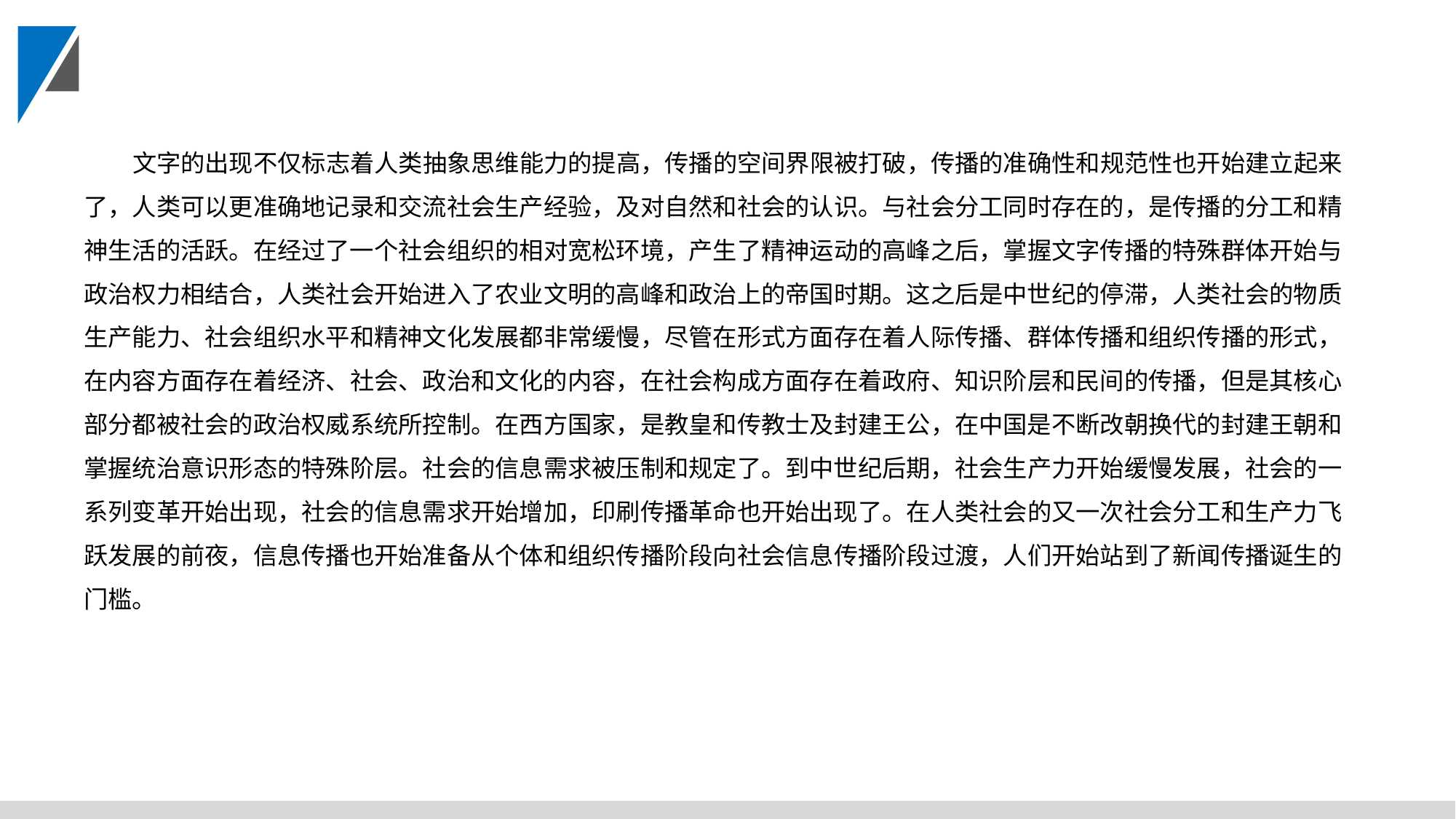

文字的出现不仅标志着人类抽象思维能力的提高，传播的空间界限被打破，传播的准确性和规范性也开始建立起来了，人类可以更准确地记录和交流社会生产经验，及对自然和社会的认识。与社会分工同时存在的，是传播的分工和精神生活的活跃。在经过了一个社会组织的相对宽松环境，产生了精神运动的高峰之后，掌握文字传播的特殊群体开始与政治权力相结合，人类社会开始进入了农业文明的高峰和政治上的帝国时期。这之后是中世纪的停滞，人类社会的物质生产能力、社会组织水平和精神文化发展都非常缓慢，尽管在形式方面存在着人际传播、群体传播和组织传播的形式，在内容方面存在着经济、社会、政治和文化的内容，在社会构成方面存在着政府、知识阶层和民间的传播，但是其核心部分都被社会的政治权威系统所控制。在西方国家，是教皇和传教士及封建王公，在中国是不断改朝换代的封建王朝和掌握统治意识形态的特殊阶层。社会的信息需求被压制和规定了。到中世纪后期，社会生产力开始缓慢发展，社会的一系列变革开始出现，社会的信息需求开始增加，印刷传播革命也开始出现了。在人类社会的又一次社会分工和生产力飞跃发展的前夜，信息传播也开始准备从个体和组织传播阶段向社会信息传播阶段过渡，人们开始站到了新闻传播诞生的门槛。